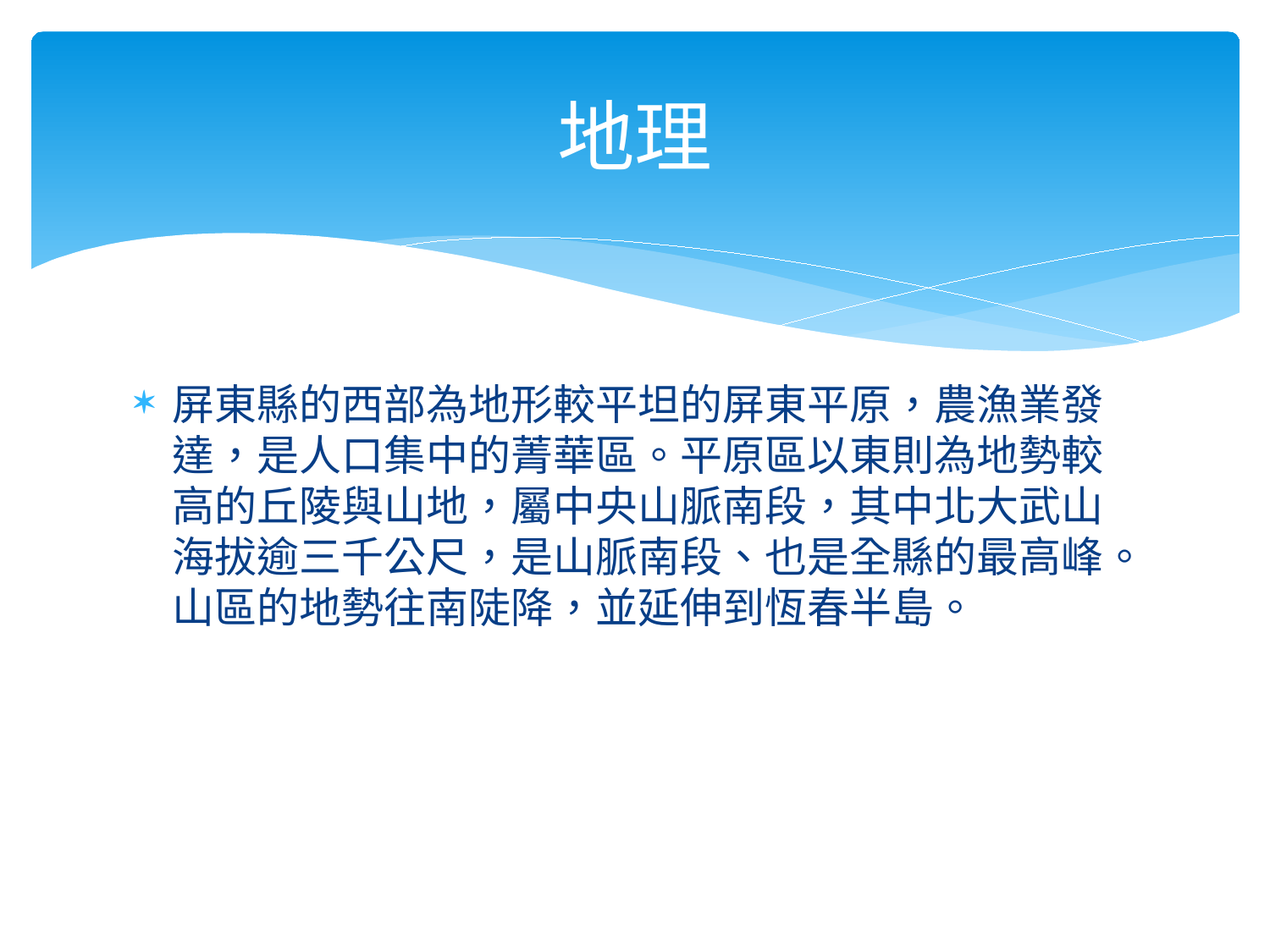

# 地理
屏東縣的西部為地形較平坦的屏東平原，農漁業發達，是人口集中的菁華區。平原區以東則為地勢較高的丘陵與山地，屬中央山脈南段，其中北大武山海拔逾三千公尺，是山脈南段、也是全縣的最高峰。山區的地勢往南陡降，並延伸到恆春半島。